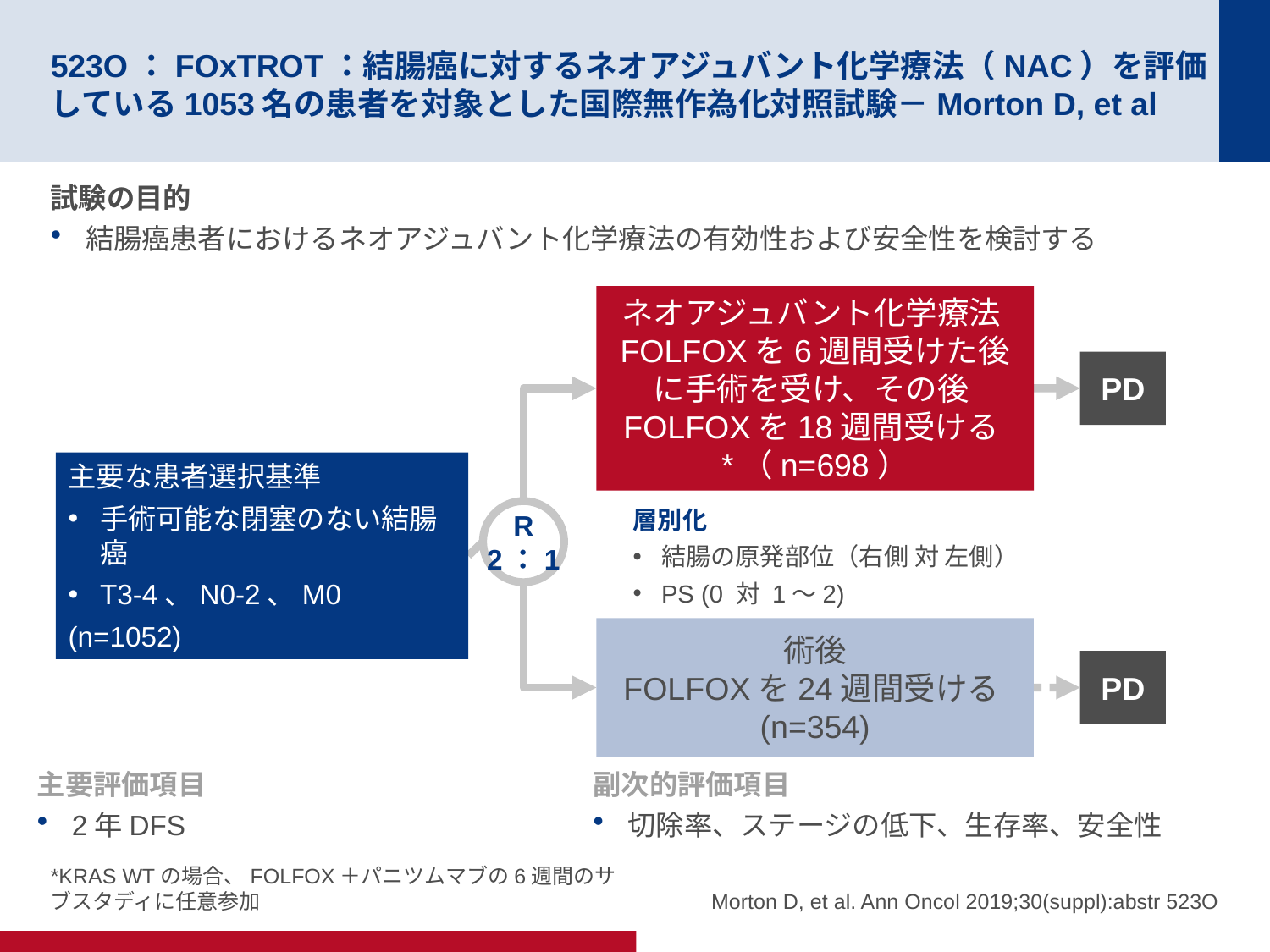

# 523O：FOxTROT：結腸癌に対するネオアジュバント化学療法（NAC）を評価している1053名の患者を対象とした国際無作為化対照試験－Morton D, et al
試験の目的
結腸癌患者におけるネオアジュバント化学療法の有効性および安全性を検討する
ネオアジュバント化学療法FOLFOXを6週間受けた後に手術を受け、その後FOLFOXを18週間受ける*（n=698）
PD
主要な患者選択基準
手術可能な閉塞のない結腸癌
T3-4、N0-2、M0
(n=1052)
層別化
結腸の原発部位（右側 対 左側）
PS (0 対 1～2)

R
2：1
術後
FOLFOXを24週間受ける
(n=354)
PD
主要評価項目
2年DFS

副次的評価項目
切除率、ステージの低下、生存率、安全性
Morton D, et al. Ann Oncol 2019;30(suppl):abstr 523O
*KRAS WTの場合、FOLFOX＋パニツムマブの6週間のサブスタディに任意参加